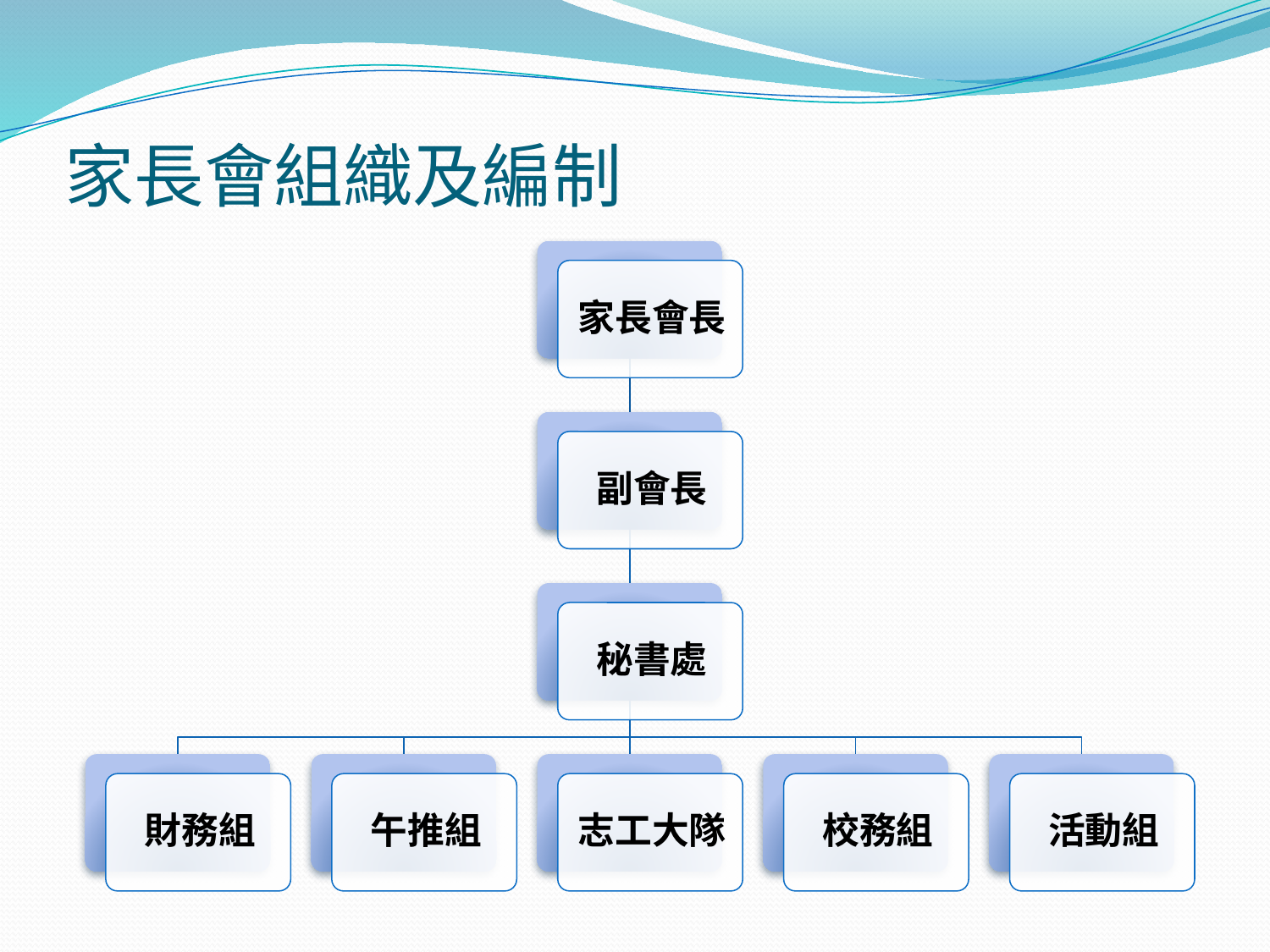

# 家長會組織及編制
家長會長
副會長
秘書處
財務組
午推組
志工大隊
校務組
活動組